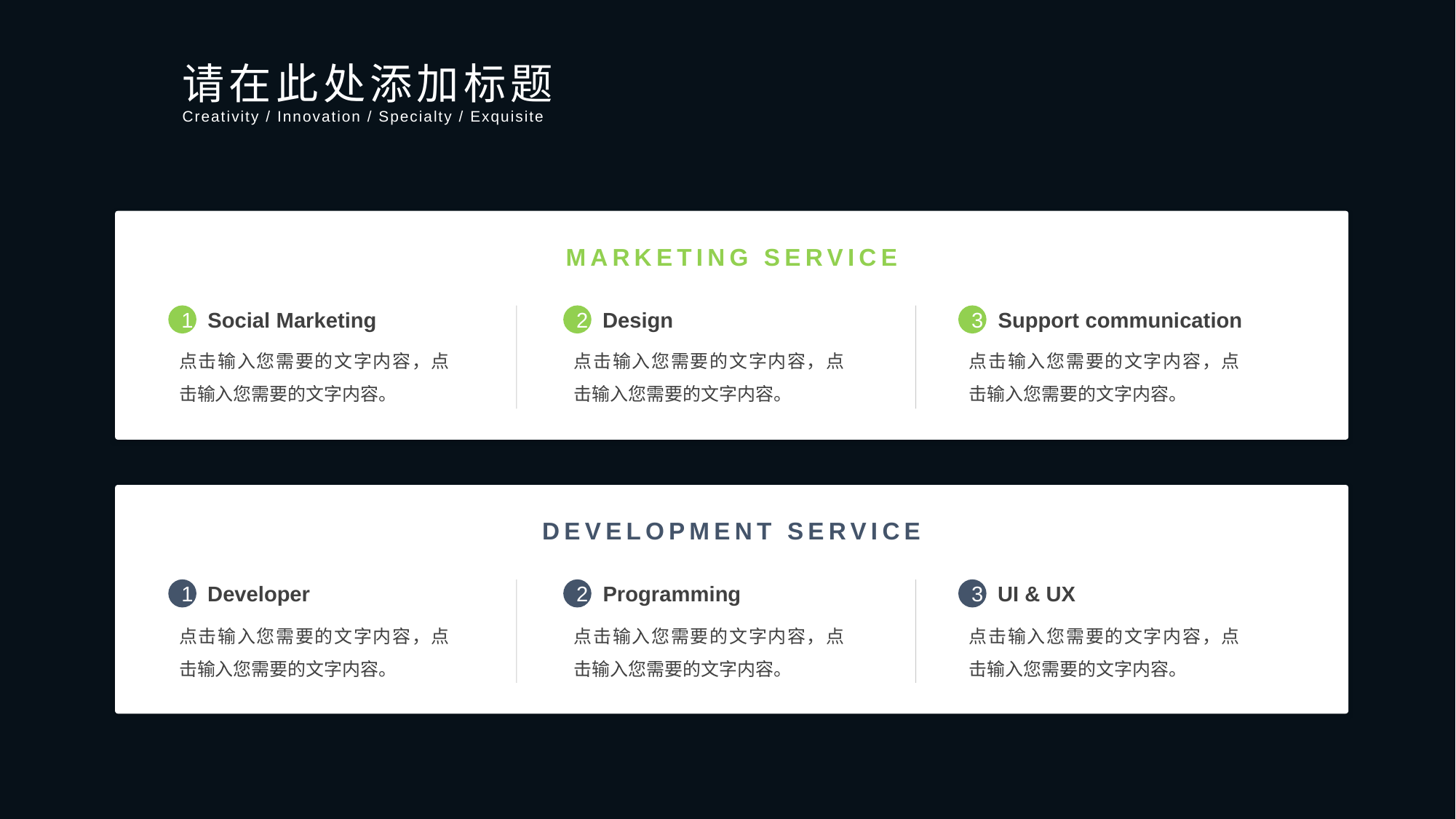

请在此处添加标题
Creativity / Innovation / Specialty / Exquisite

MARKETING SERVICE
Social Marketing
Design
Support communication
1
2
3
点击输入您需要的文字内容，点击输入您需要的文字内容。
点击输入您需要的文字内容，点击输入您需要的文字内容。
点击输入您需要的文字内容，点击输入您需要的文字内容。

DEVELOPMENT SERVICE
Developer
Programming
UI & UX
1
2
3
点击输入您需要的文字内容，点击输入您需要的文字内容。
点击输入您需要的文字内容，点击输入您需要的文字内容。
点击输入您需要的文字内容，点击输入您需要的文字内容。